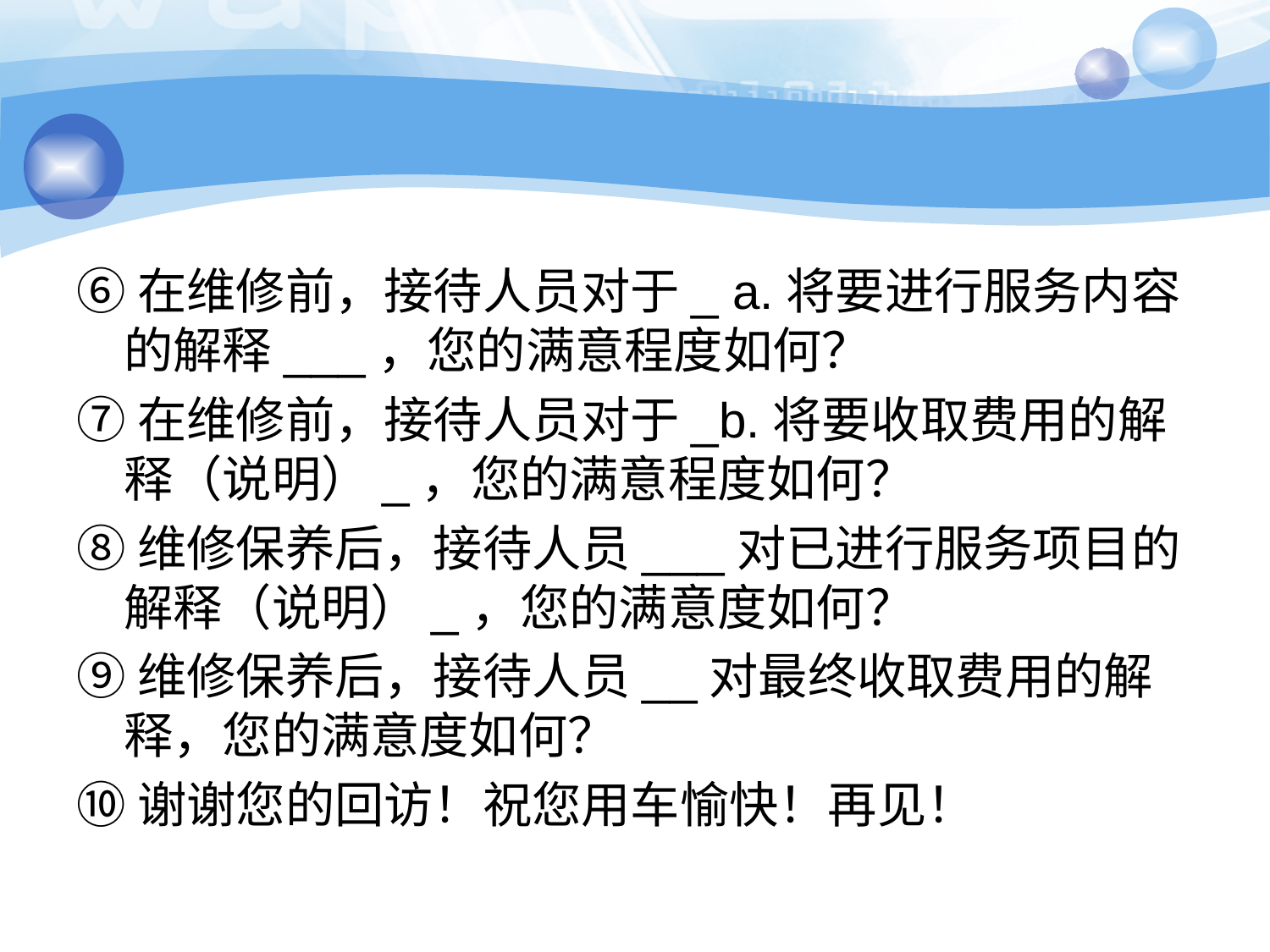

⑥在维修前，接待人员对于_ a.将要进行服务内容的解释___，您的满意程度如何？
⑦在维修前，接待人员对于_b.将要收取费用的解释（说明）_，您的满意程度如何？
⑧维修保养后，接待人员___对已进行服务项目的解释（说明）_，您的满意度如何？
⑨维修保养后，接待人员__对最终收取费用的解释，您的满意度如何？
⑩谢谢您的回访！祝您用车愉快！再见！